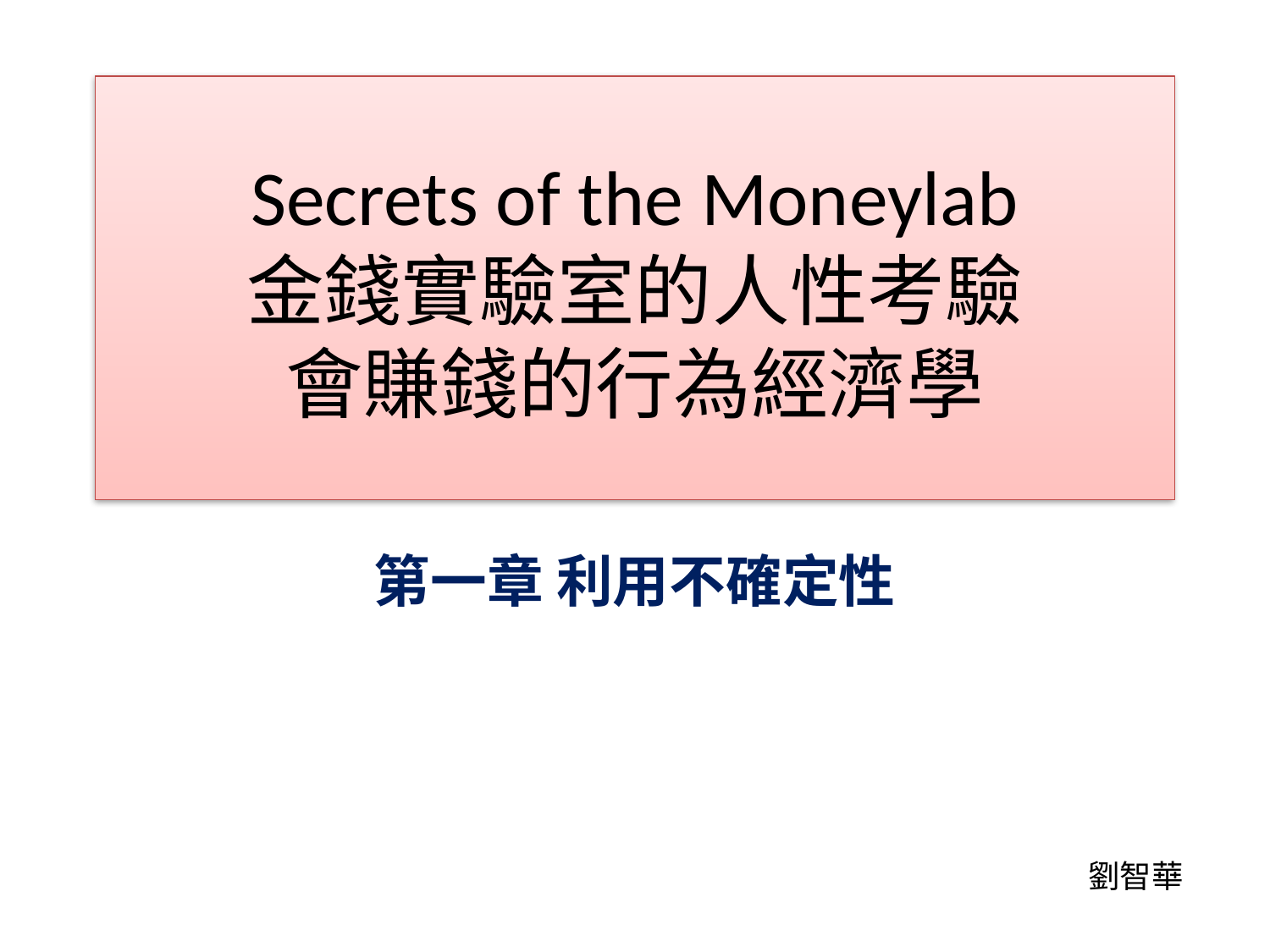

# Secrets of the Moneylab 金錢實驗室的人性考驗 會賺錢的行為經濟學
第一章 利用不確定性
劉智華